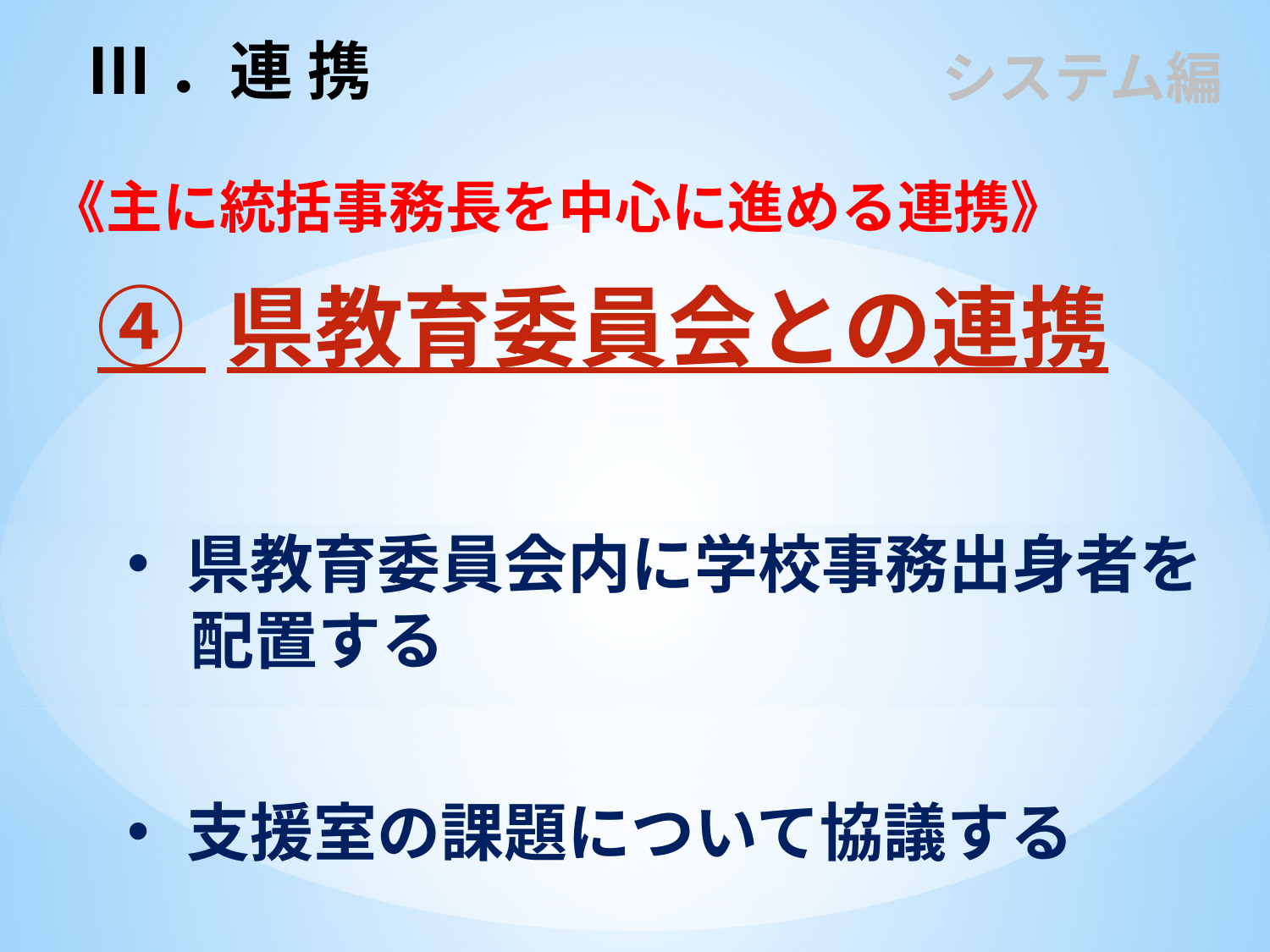

Ⅲ．連 携
システム編
《主に統括事務長を中心に進める連携》
④ 県教育委員会との連携
 県教育委員会内に学校事務出身者を
　配置する
 支援室の課題について協議する